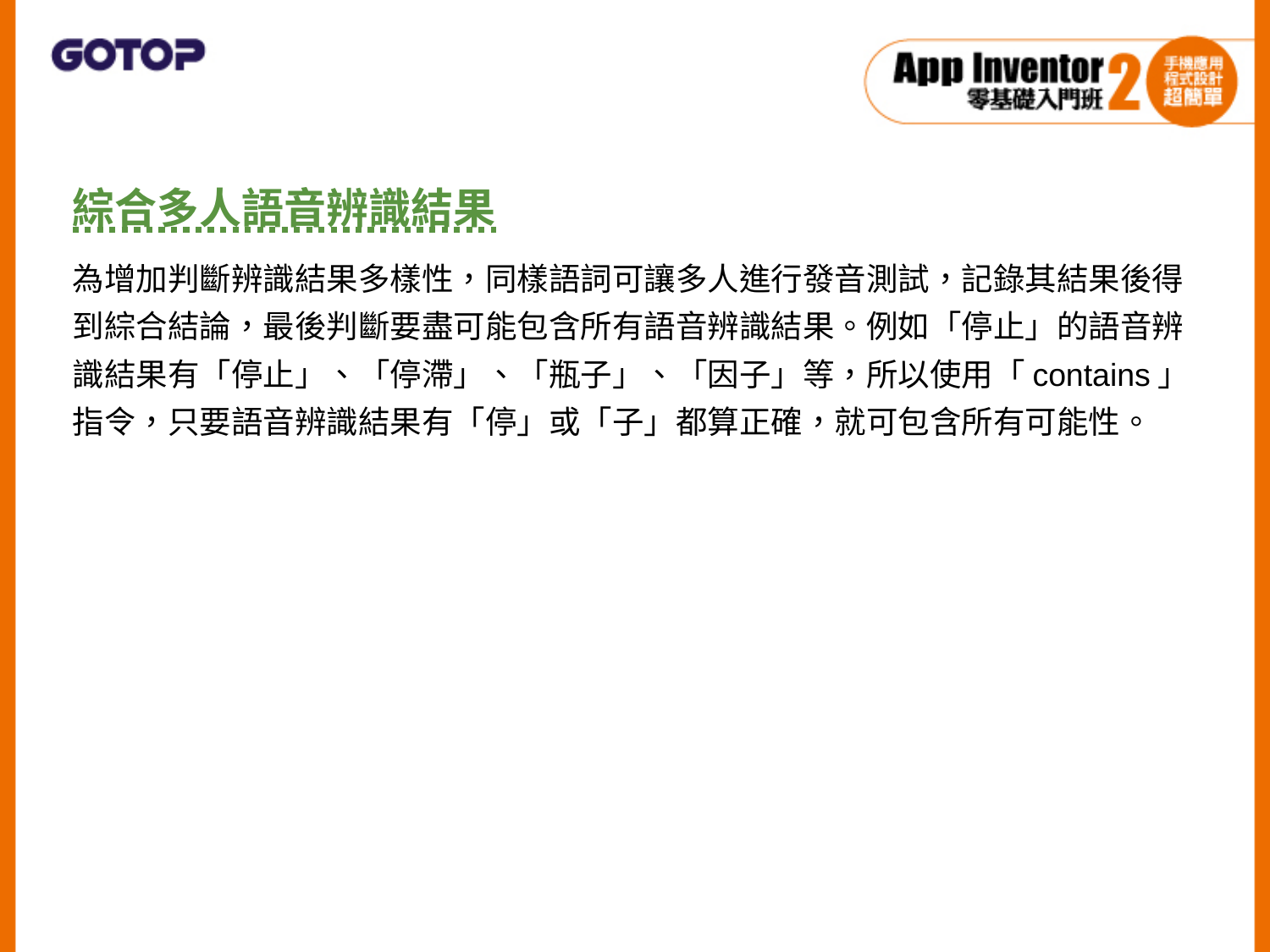

綜合多人語音辨識結果
為增加判斷辨識結果多樣性，同樣語詞可讓多人進行發音測試，記錄其結果後得到綜合結論，最後判斷要盡可能包含所有語音辨識結果。例如「停止」的語音辨識結果有「停止」、「停滯」、「瓶子」、「因子」等，所以使用「contains」指令，只要語音辨識結果有「停」或「子」都算正確，就可包含所有可能性。